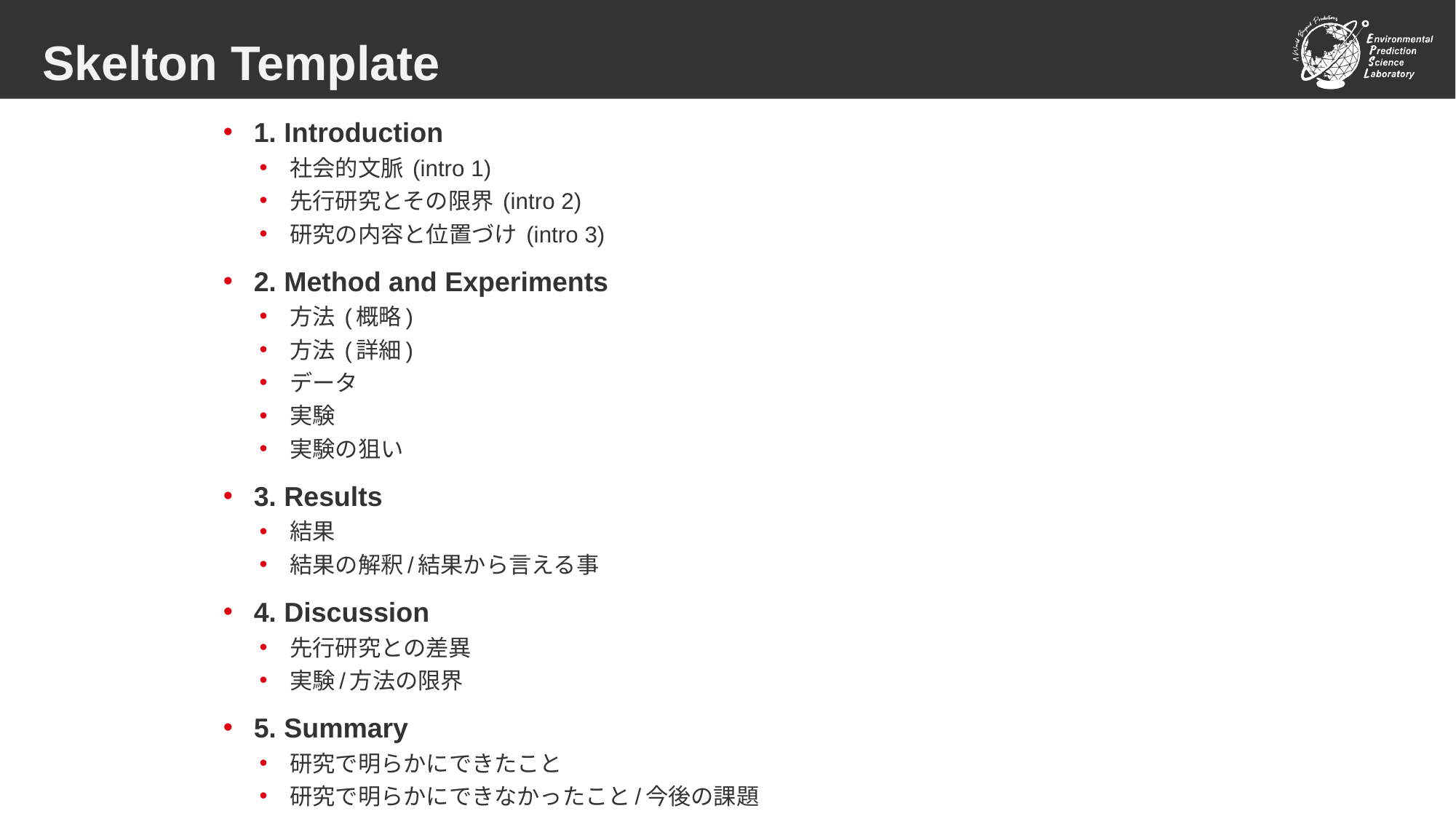

# Skelton Template
1. Introduction
社会的文脈 (intro 1)
先行研究とその限界 (intro 2)
研究の内容と位置づけ (intro 3)
2. Method and Experiments
方法 (概略)
方法 (詳細)
データ
実験
実験の狙い
3. Results
結果
結果の解釈/結果から言える事
4. Discussion
先行研究との差異
実験/方法の限界
5. Summary
研究で明らかにできたこと
研究で明らかにできなかったこと/今後の課題